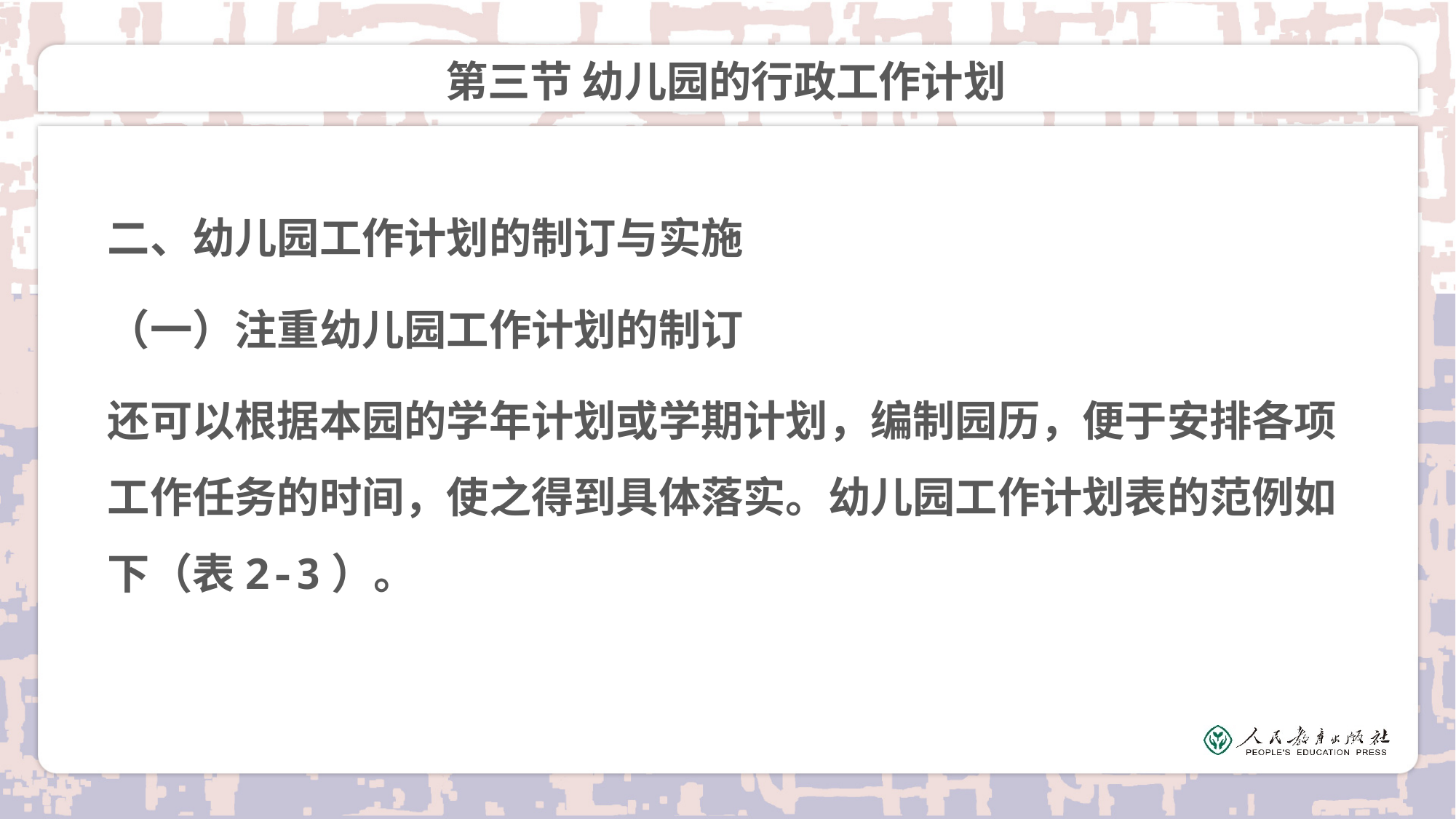

# 第三节 幼儿园的行政工作计划
二、幼儿园工作计划的制订与实施
（一）注重幼儿园工作计划的制订
还可以根据本园的学年计划或学期计划，编制园历，便于安排各项工作任务的时间，使之得到具体落实。幼儿园工作计划表的范例如下（表2-3）。